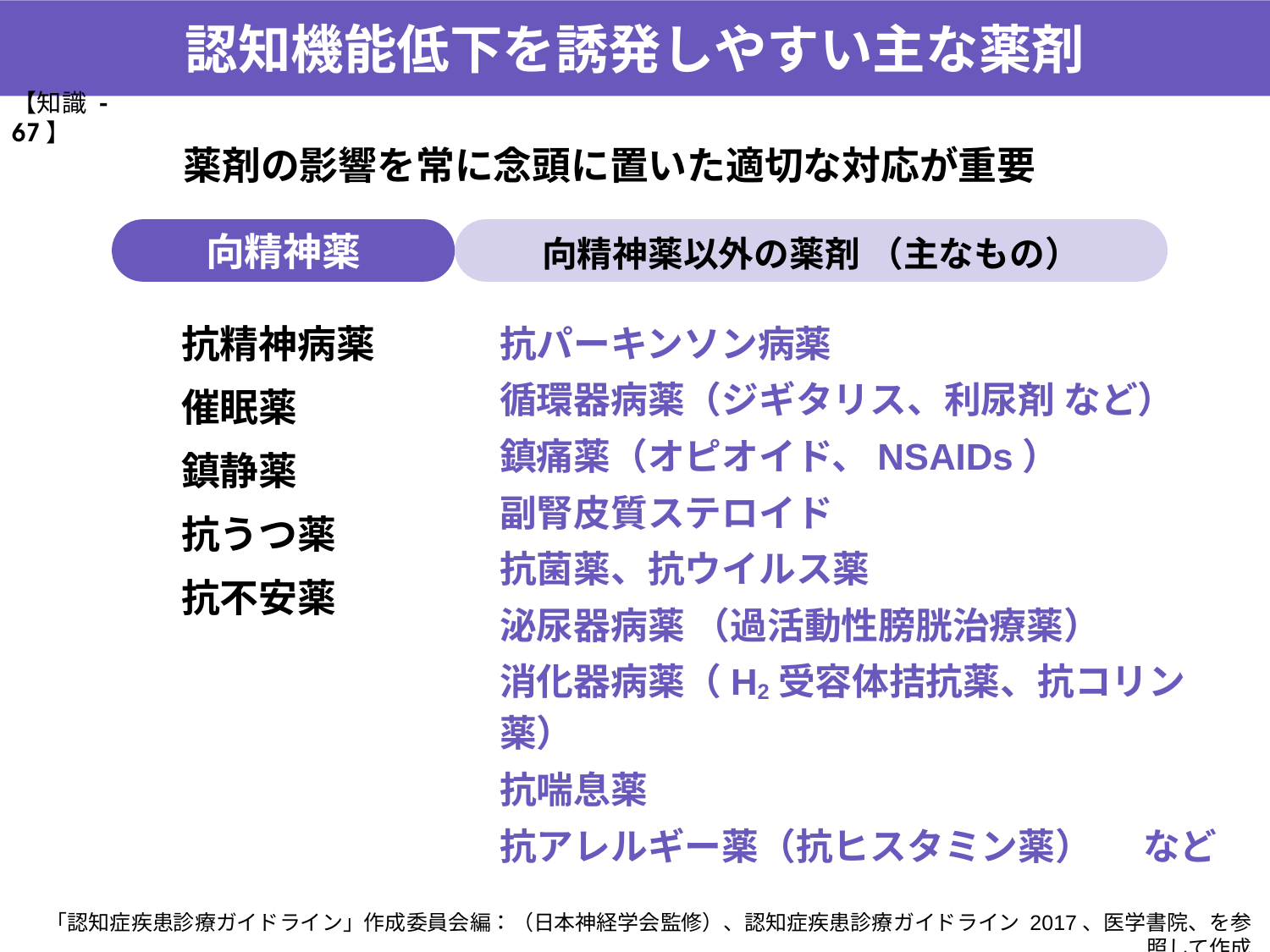

認知機能低下を誘発しやすい主な薬剤
【知識 -67】
薬剤の影響を常に念頭に置いた適切な対応が重要
向精神薬
向精神薬以外の薬剤 （主なもの）
抗精神病薬
催眠薬
鎮静薬
抗うつ薬
抗不安薬
抗パーキンソン病薬
循環器病薬（ジギタリス、利尿剤 など）
鎮痛薬（オピオイド、NSAIDs）
副腎皮質ステロイド
抗菌薬、抗ウイルス薬
泌尿器病薬 （過活動性膀胱治療薬）
消化器病薬（H2受容体拮抗薬、抗コリン薬）
抗喘息薬
抗アレルギー薬（抗ヒスタミン薬）      など

「認知症疾患診療ガイドライン」作成委員会編：（日本神経学会監修）、認知症疾患診療ガイドライン 2017、医学書院、を参照して作成